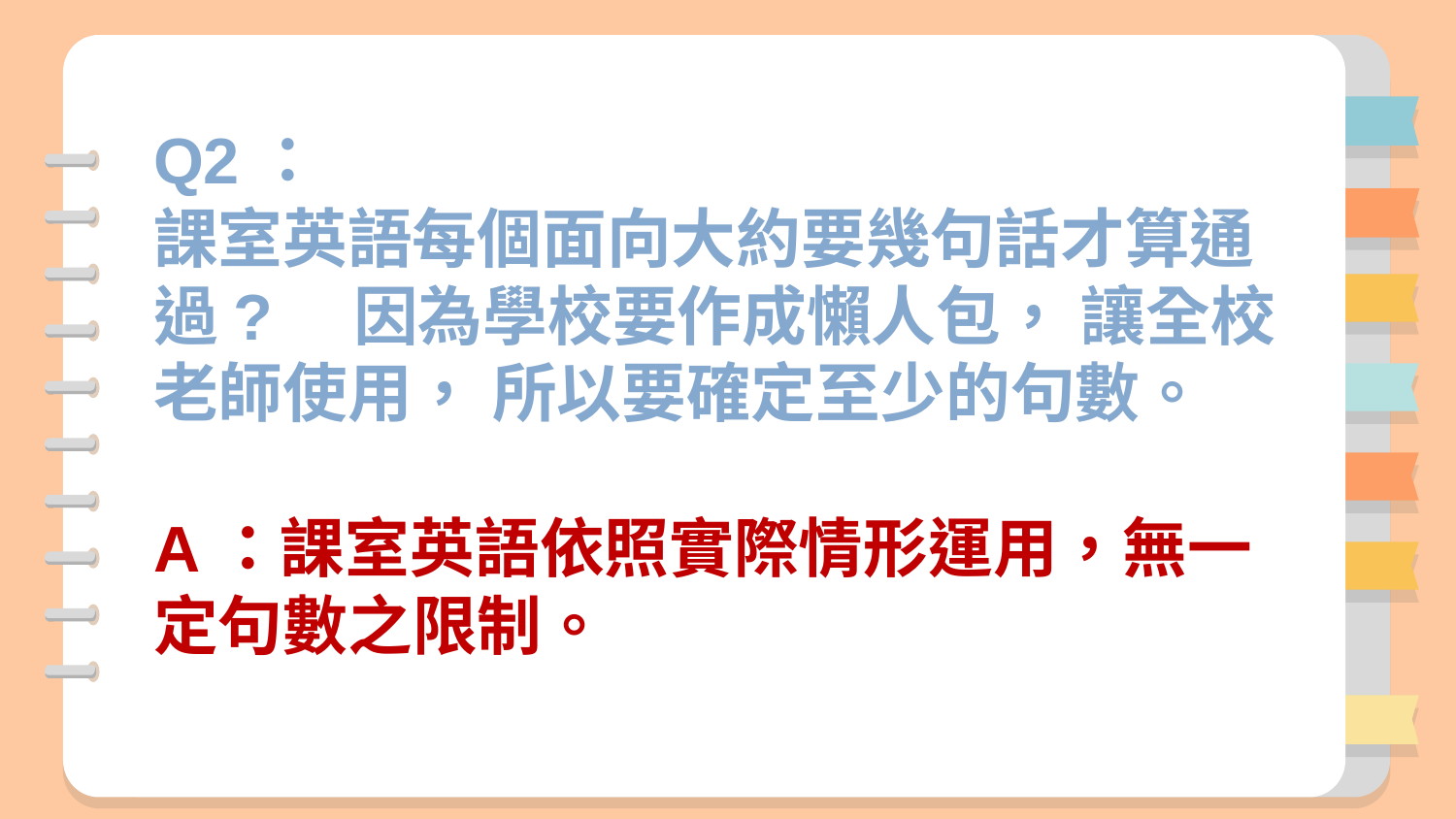

# Q2： 課室英語每個面向大約要幾句話才算通過?　因為學校要作成懶人包， 讓全校老師使用， 所以要確定至少的句數。 A：課室英語依照實際情形運用，無一定句數之限制。